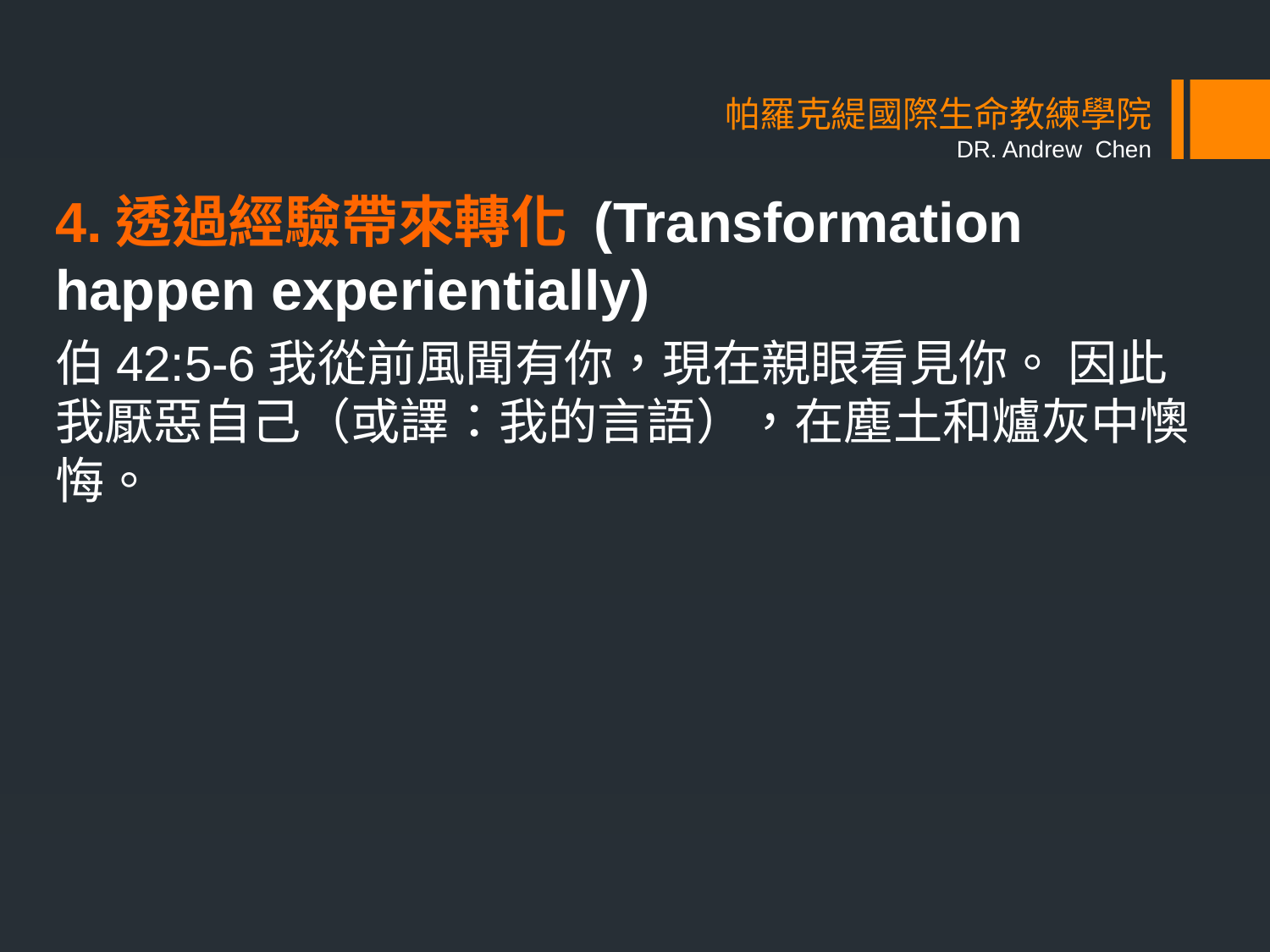

# 帕羅克緹國際生命教練學院 DR. Andrew  Chen
4.透過經驗帶來轉化 (Transformation happen experientially)
伯42:5-6我從前風聞有你，現在親眼看見你。 因此我厭惡自己（或譯：我的言語），在塵土和爐灰中懊悔。